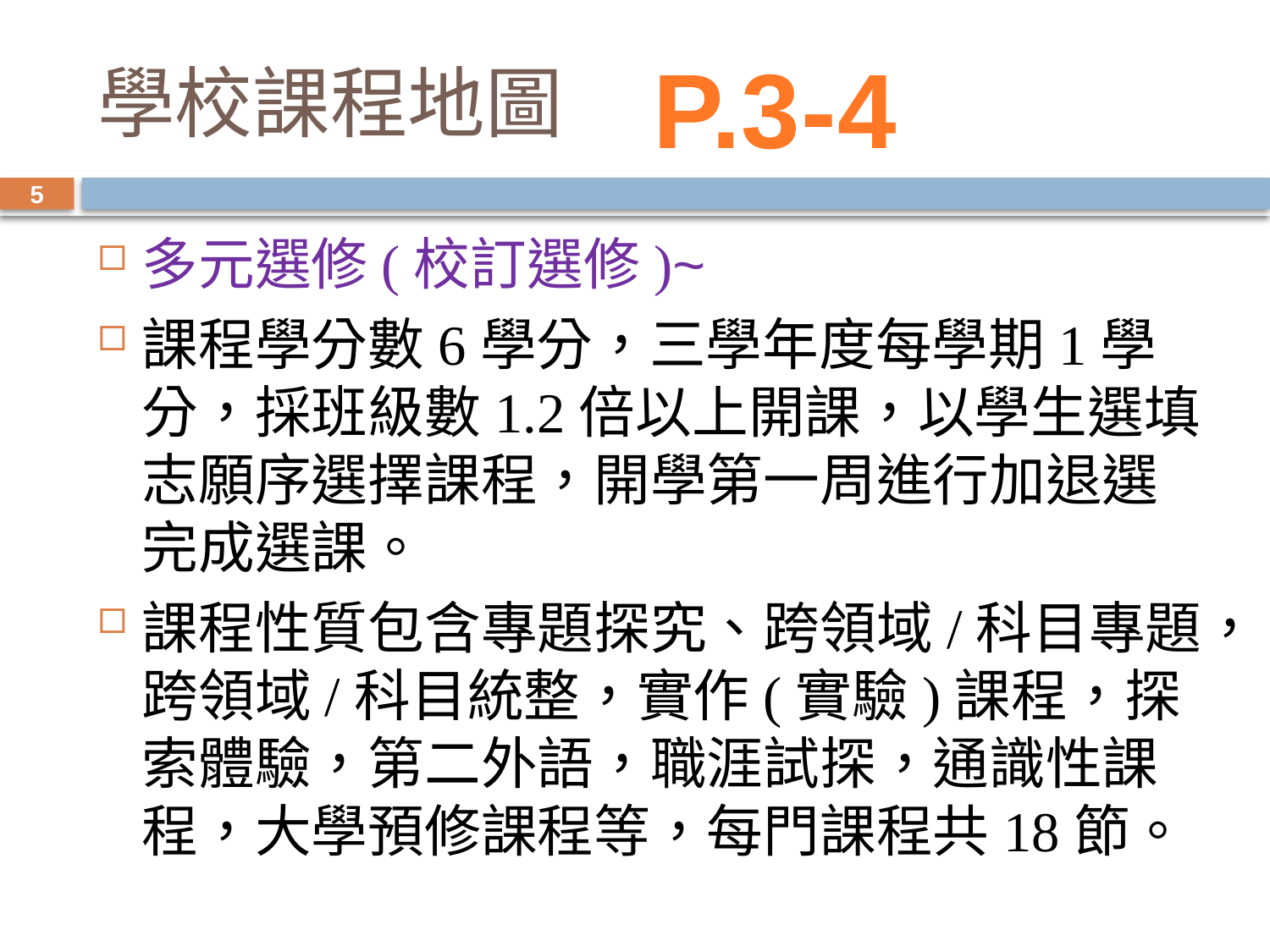

# 學校課程地圖
P.3-4
5
多元選修(校訂選修)~
課程學分數6學分，三學年度每學期1學分，採班級數1.2倍以上開課，以學生選填志願序選擇課程，開學第一周進行加退選完成選課。
課程性質包含專題探究、跨領域/科目專題，跨領域/科目統整，實作(實驗)課程，探索體驗，第二外語，職涯試探，通識性課程，大學預修課程等，每門課程共18節。